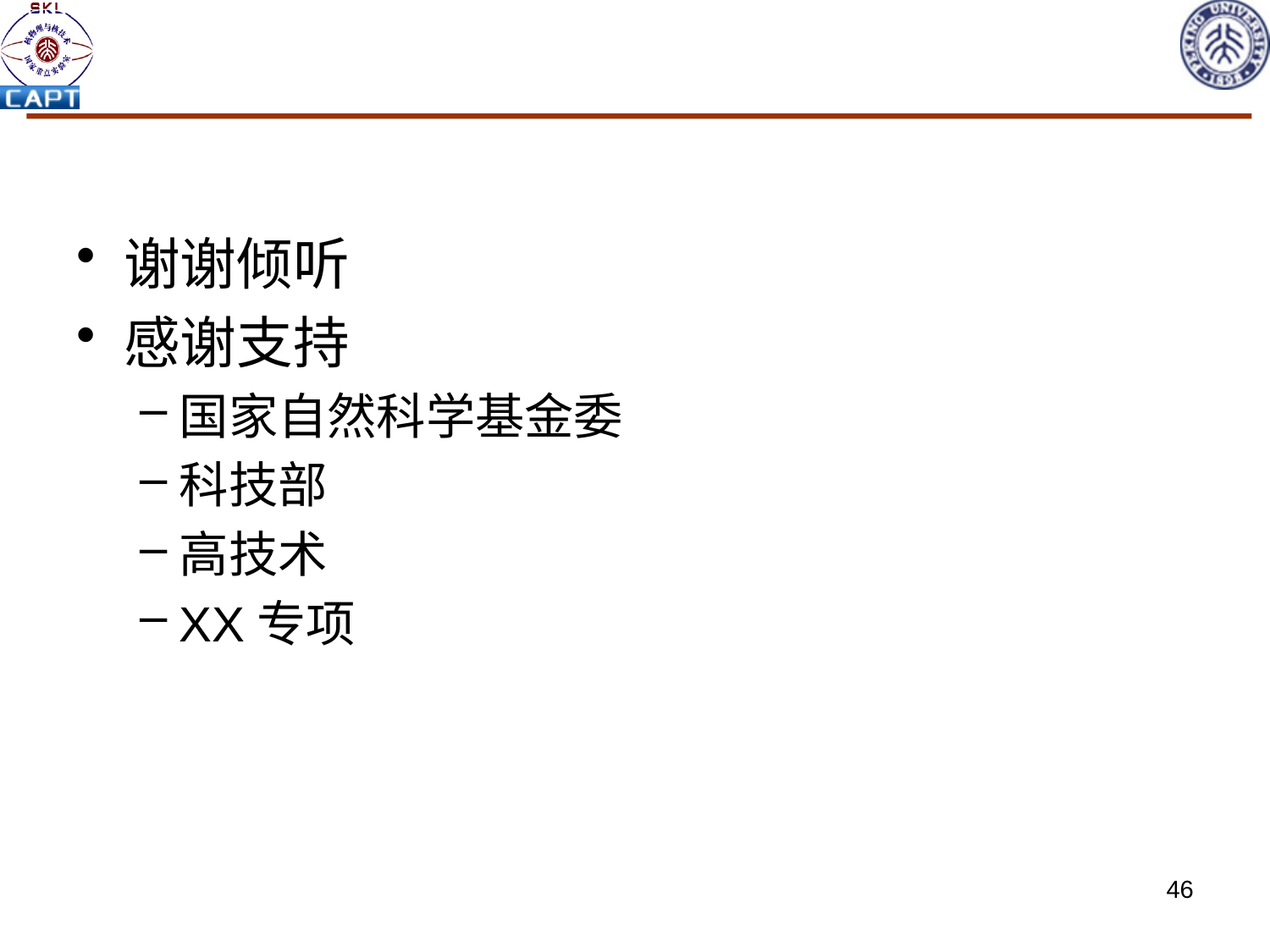

#
谢谢倾听
感谢支持
国家自然科学基金委
科技部
高技术
XX专项
46